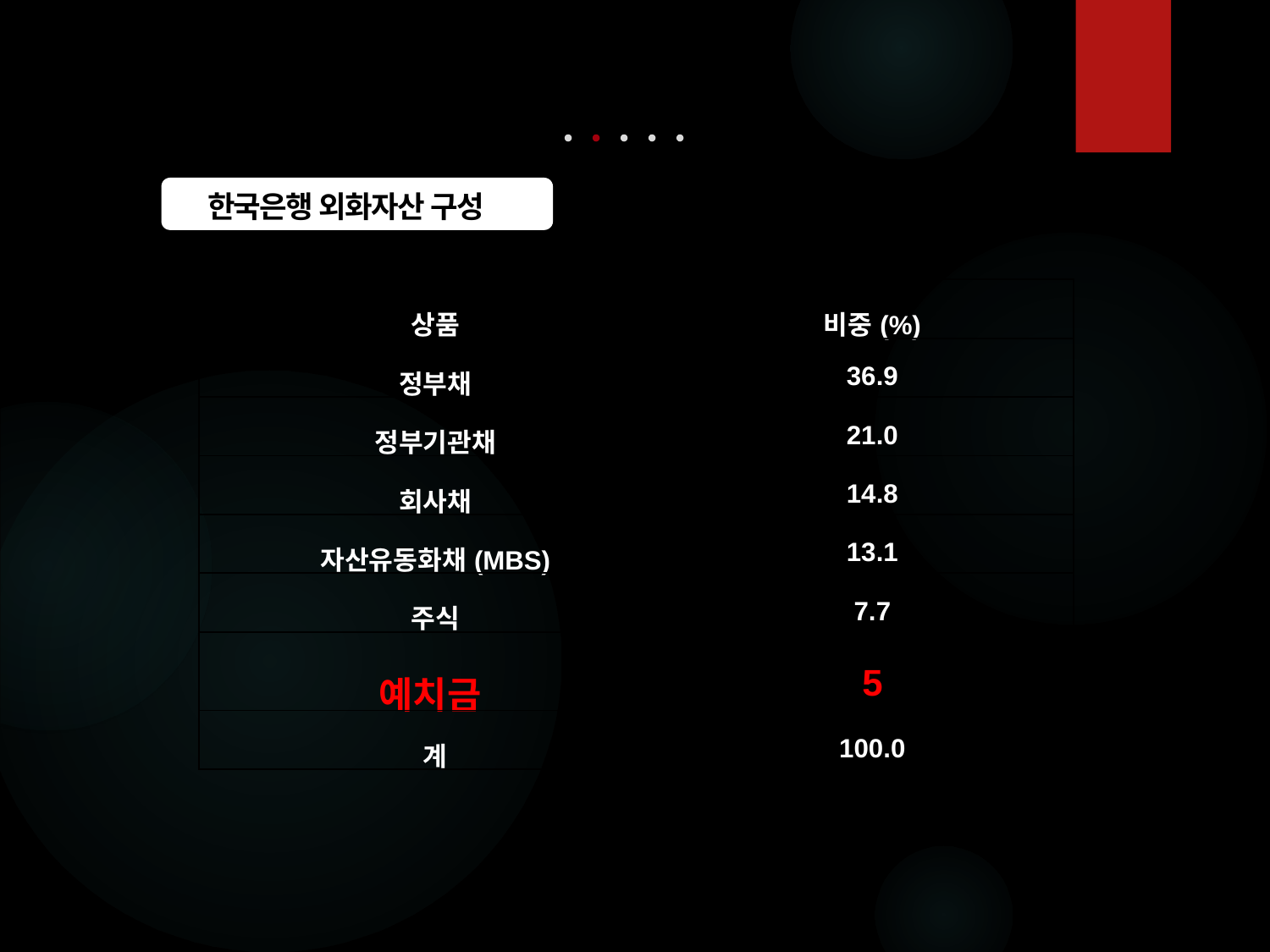

한국은행 외화자산 구성
| 상품 | 비중(%) |
| --- | --- |
| 정부채 | 36.9 |
| 정부기관채 | 21.0 |
| 회사채 | 14.8 |
| 자산유동화채(MBS) | 13.1 |
| 주식 | 7.7 |
| 예치금 | 5 |
| 계 | 100.0 |